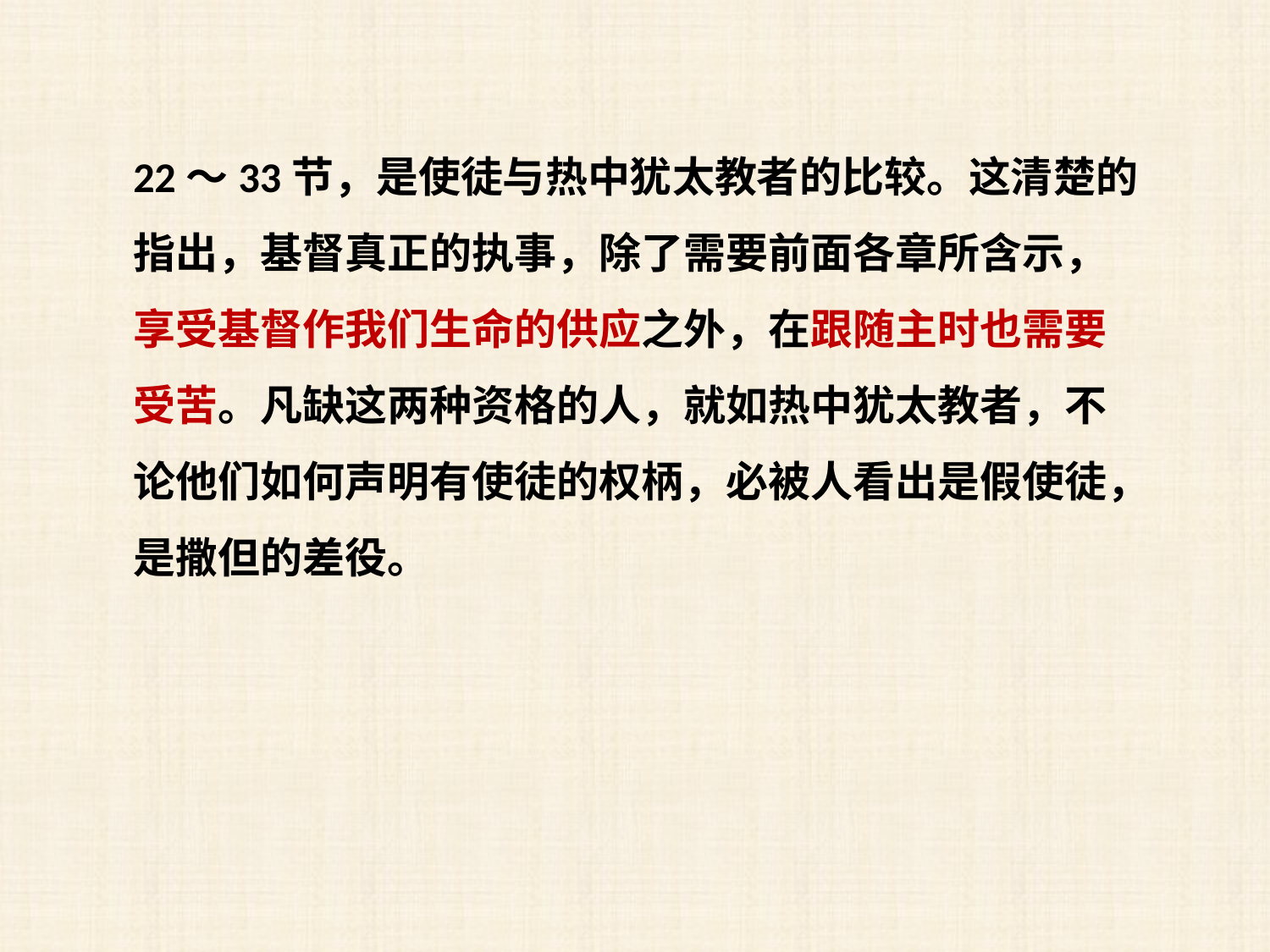

22～33节，是使徒与热中犹太教者的比较。这清楚的指出，基督真正的执事，除了需要前面各章所含示，享受基督作我们生命的供应之外，在跟随主时也需要受苦。凡缺这两种资格的人，就如热中犹太教者，不论他们如何声明有使徒的权柄，必被人看出是假使徒，是撒但的差役。